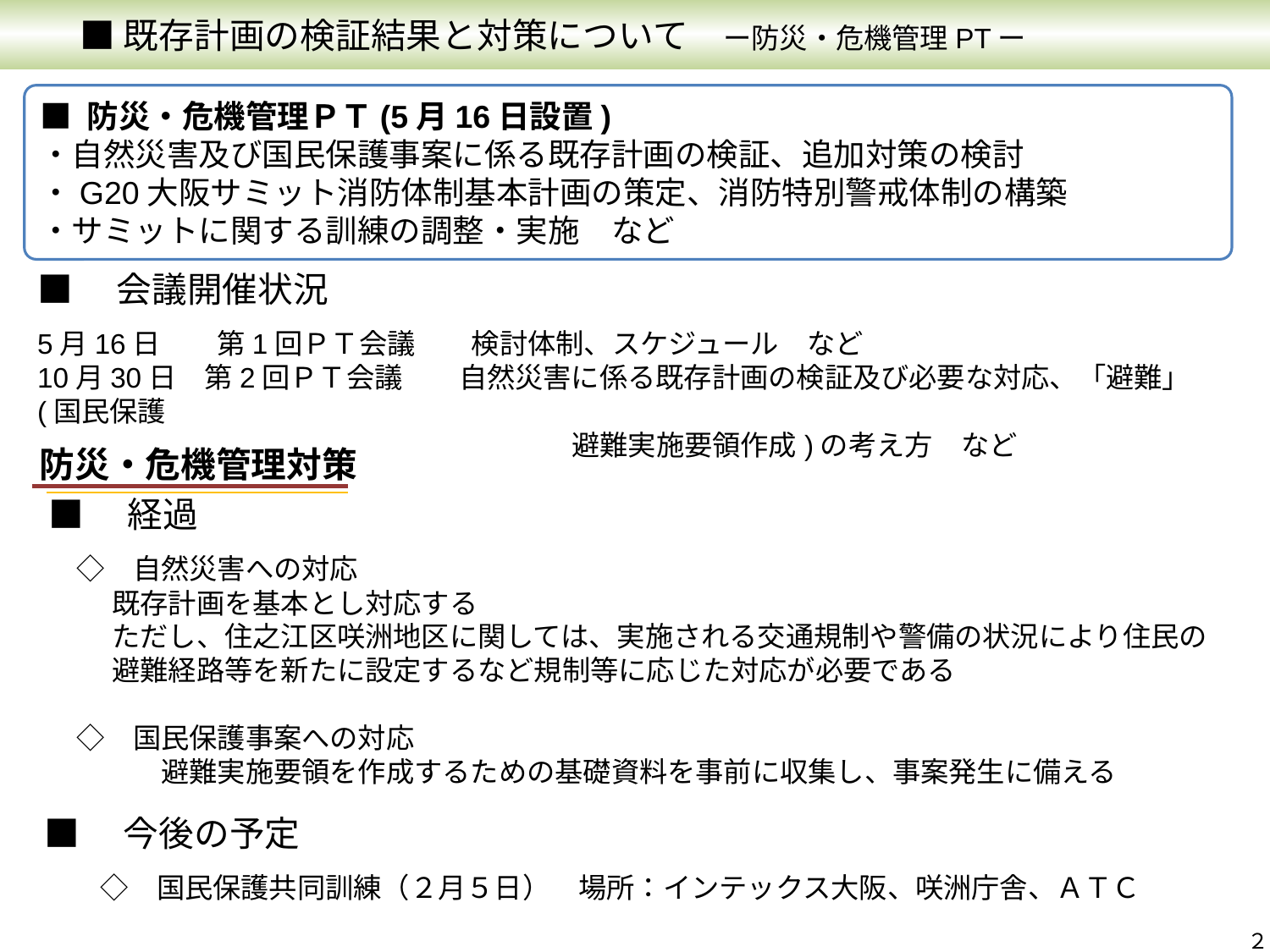

■ 既存計画の検証結果と対策について　ー防災・危機管理PTー
■ 防災・危機管理ＰＴ(5月16日設置)
・自然災害及び国民保護事案に係る既存計画の検証、追加対策の検討
・G20大阪サミット消防体制基本計画の策定、消防特別警戒体制の構築
・サミットに関する訓練の調整・実施　など
■　会議開催状況

5月16日　　第1回ＰＴ会議　　検討体制、スケジュール　など
10月30日　第2回ＰＴ会議　　自然災害に係る既存計画の検証及び必要な対応、「避難」(国民保護
　　　　　　　　　　　　　　　　　　　避難実施要領作成)の考え方　など
防災・危機管理対策
■　経過

　◇　自然災害への対応
既存計画を基本とし対応する
ただし、住之江区咲洲地区に関しては、実施される交通規制や警備の状況により住民の避難経路等を新たに設定するなど規制等に応じた対応が必要である

　◇　国民保護事案への対応
　　　　避難実施要領を作成するための基礎資料を事前に収集し、事案発生に備える
■　今後の予定

　　◇　国民保護共同訓練（２月５日）　場所：インテックス大阪、咲洲庁舎、ＡＴＣ
２